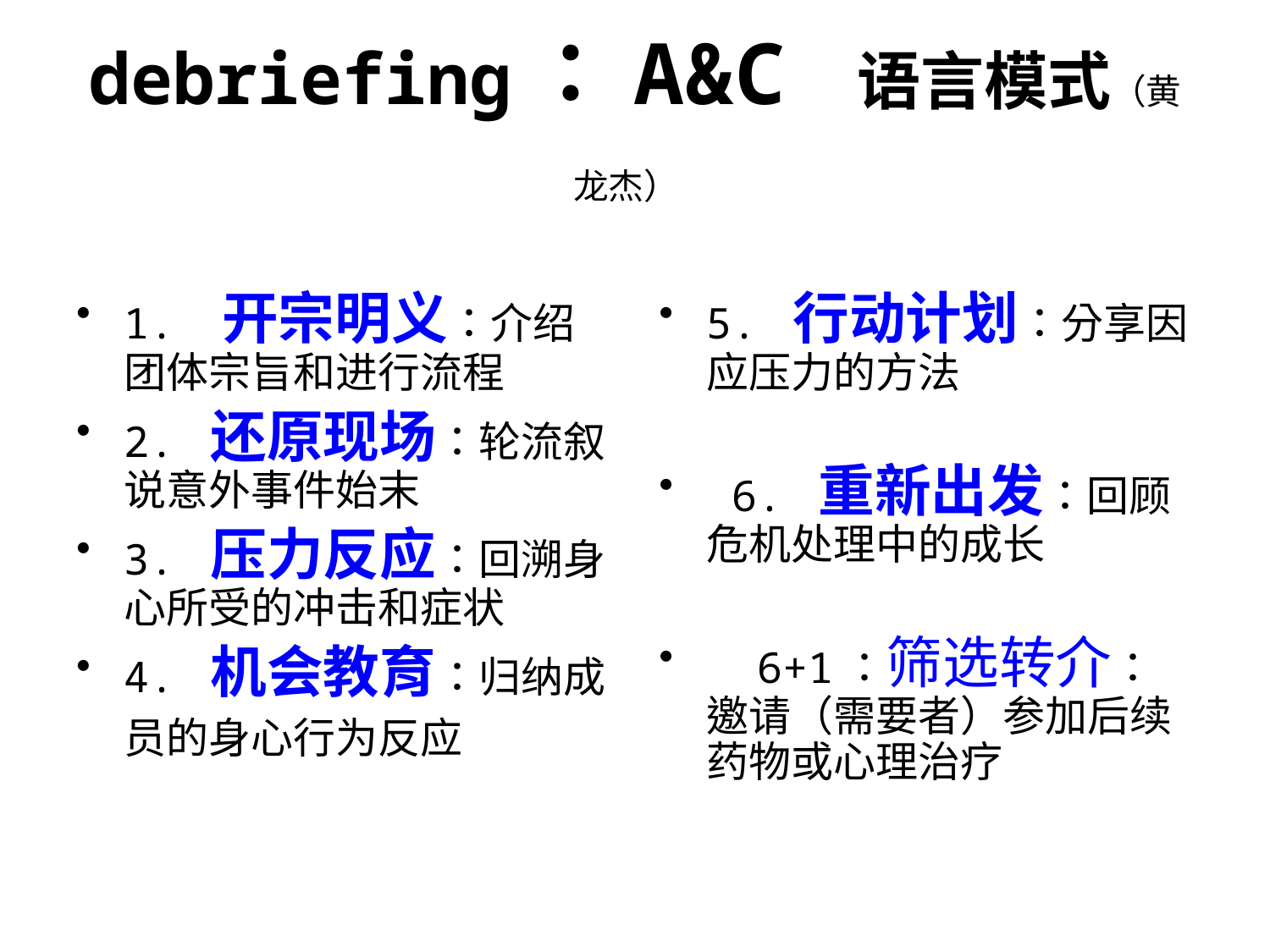

# debriefing：A&C 语言模式（黄龙杰）

1. 开宗明义：介绍团体宗旨和进行流程
2. 还原现场：轮流叙说意外事件始末
3. 压力反应：回溯身心所受的冲击和症状
4. 机会教育：归纳成员的身心行为反应

5. 行动计划：分享因应压力的方法

 6. 重新出发：回顾危机处理中的成长

  6+1：筛选转介：邀请（需要者）参加后续药物或心理治疗